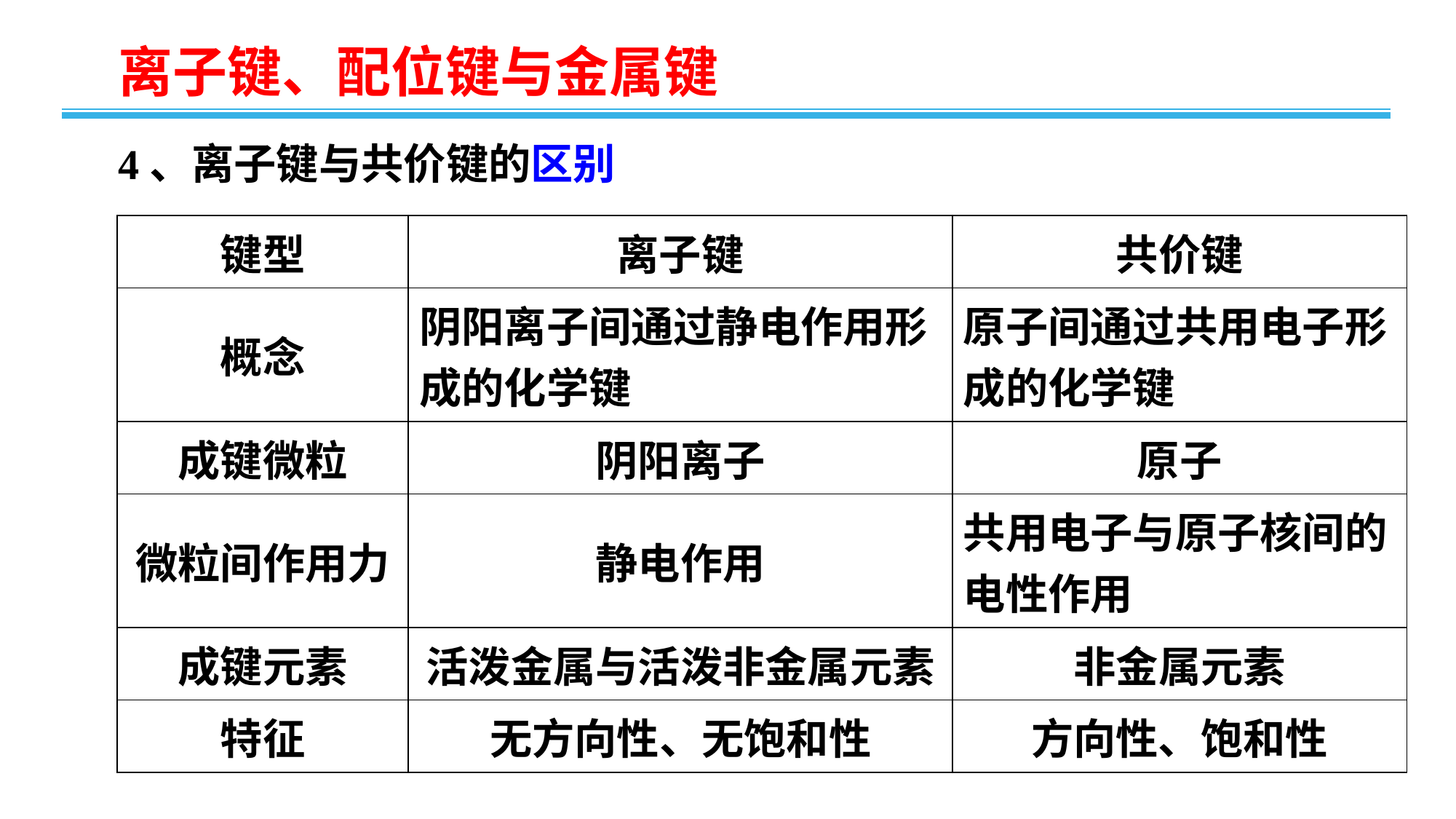

4、离子键与共价键的区别
| 键型 | 离子键 | 共价键 |
| --- | --- | --- |
| 概念 | 阴阳离子间通过静电作用形成的化学键 | 原子间通过共用电子形成的化学键 |
| 成键微粒 | 阴阳离子 | 原子 |
| 微粒间作用力 | 静电作用 | 共用电子与原子核间的电性作用 |
| 成键元素 | 活泼金属与活泼非金属元素 | 非金属元素 |
| 特征 | 无方向性、无饱和性 | 方向性、饱和性 |